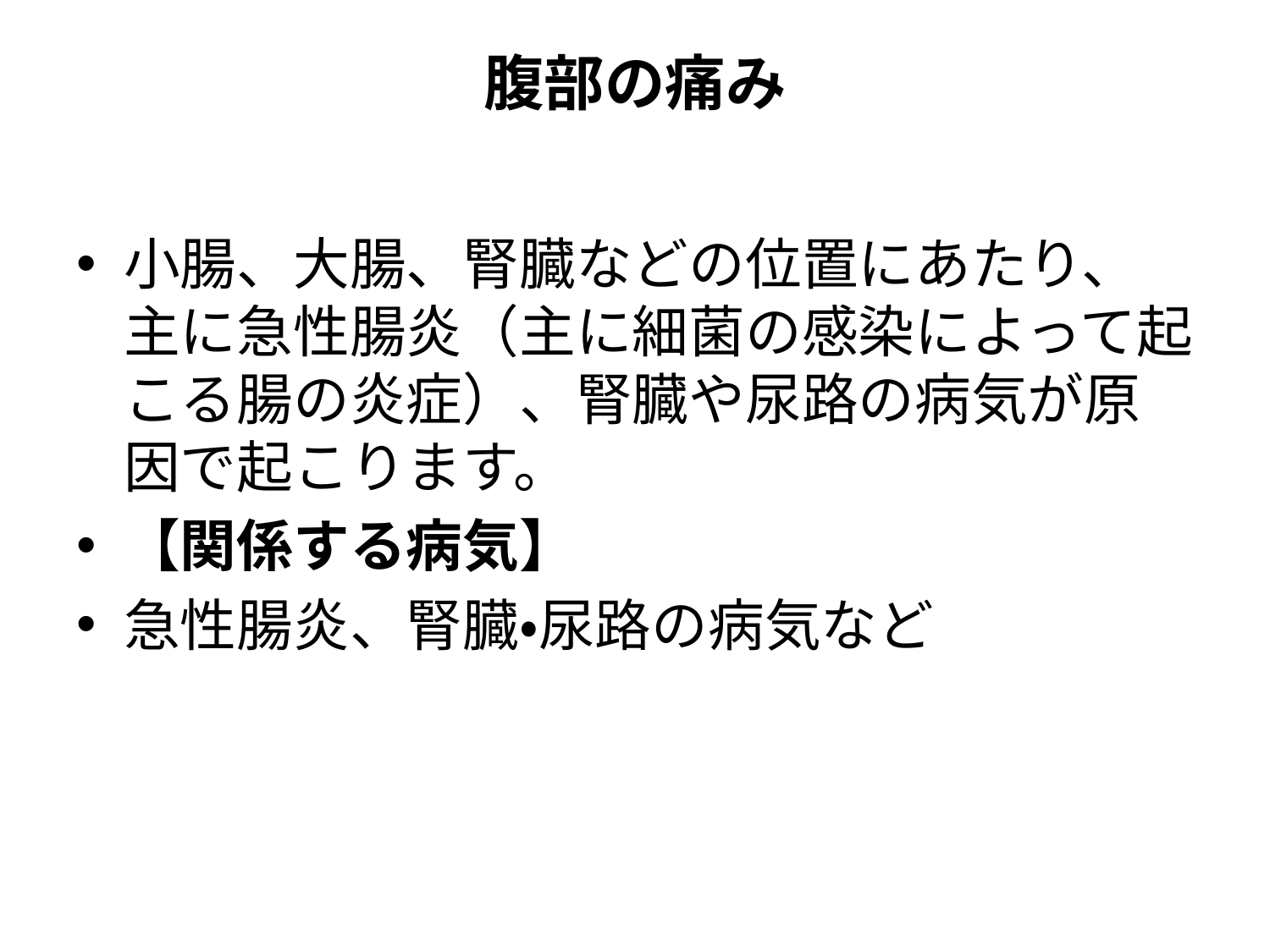

# 腹部の痛み
小腸、大腸、腎臓などの位置にあたり、主に急性腸炎（主に細菌の感染によって起こる腸の炎症）、腎臓や尿路の病気が原因で起こります。
【関係する病気】
急性腸炎、腎臓・尿路の病気など